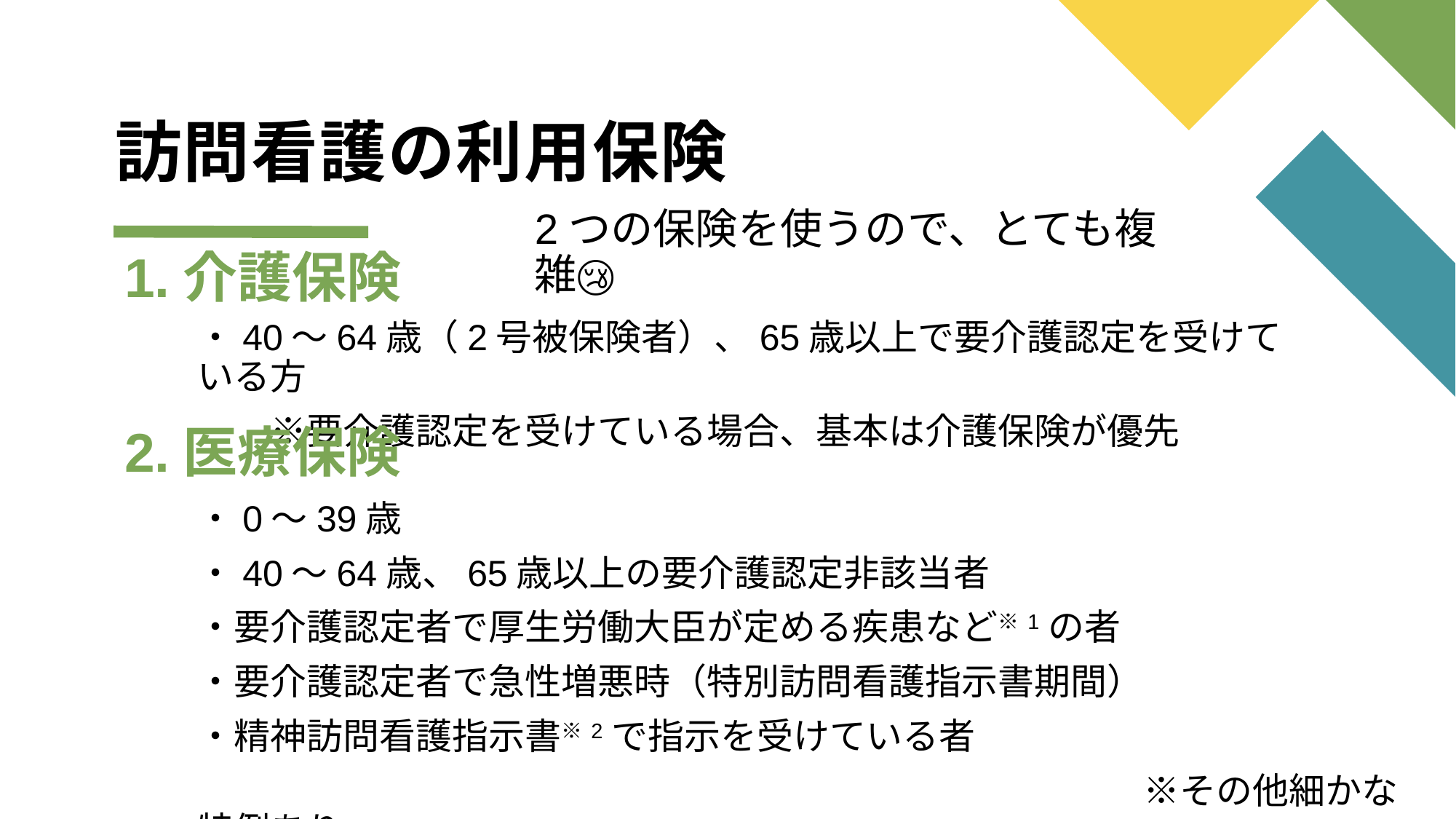

# 訪問看護の利用保険
2つの保険を使うので、とても複雑😢
1.介護保険
・40～64歳（2号被保険者）、65歳以上で要介護認定を受けている方
　　※要介護認定を受けている場合、基本は介護保険が優先
2.医療保険
・0～39歳
・40～64歳、65歳以上の要介護認定非該当者
・要介護認定者で厚生労働大臣が定める疾患など※1の者
・要介護認定者で急性増悪時（特別訪問看護指示書期間）
・精神訪問看護指示書※2で指示を受けている者
　　　　　　　　　　　　　　　　　　　　　　　　　　※その他細かな特例あり